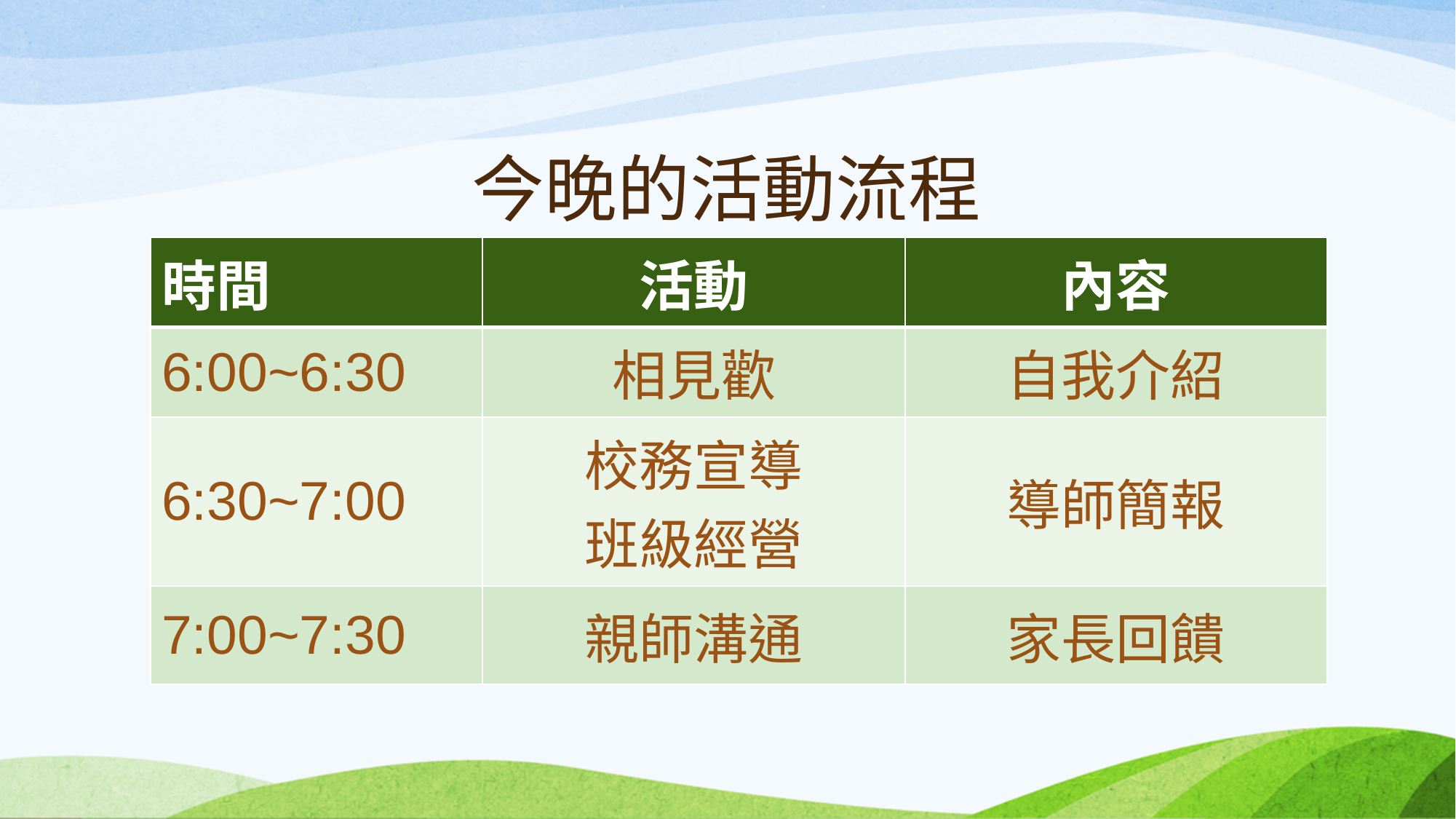

# 今晚的活動流程
| 時間 | 活動 | 內容 |
| --- | --- | --- |
| 6:00~6:30 | 相見歡 | 自我介紹 |
| 6:30~7:00 | 校務宣導 班級經營 | 導師簡報 |
| 7:00~7:30 | 親師溝通 | 家長回饋 |